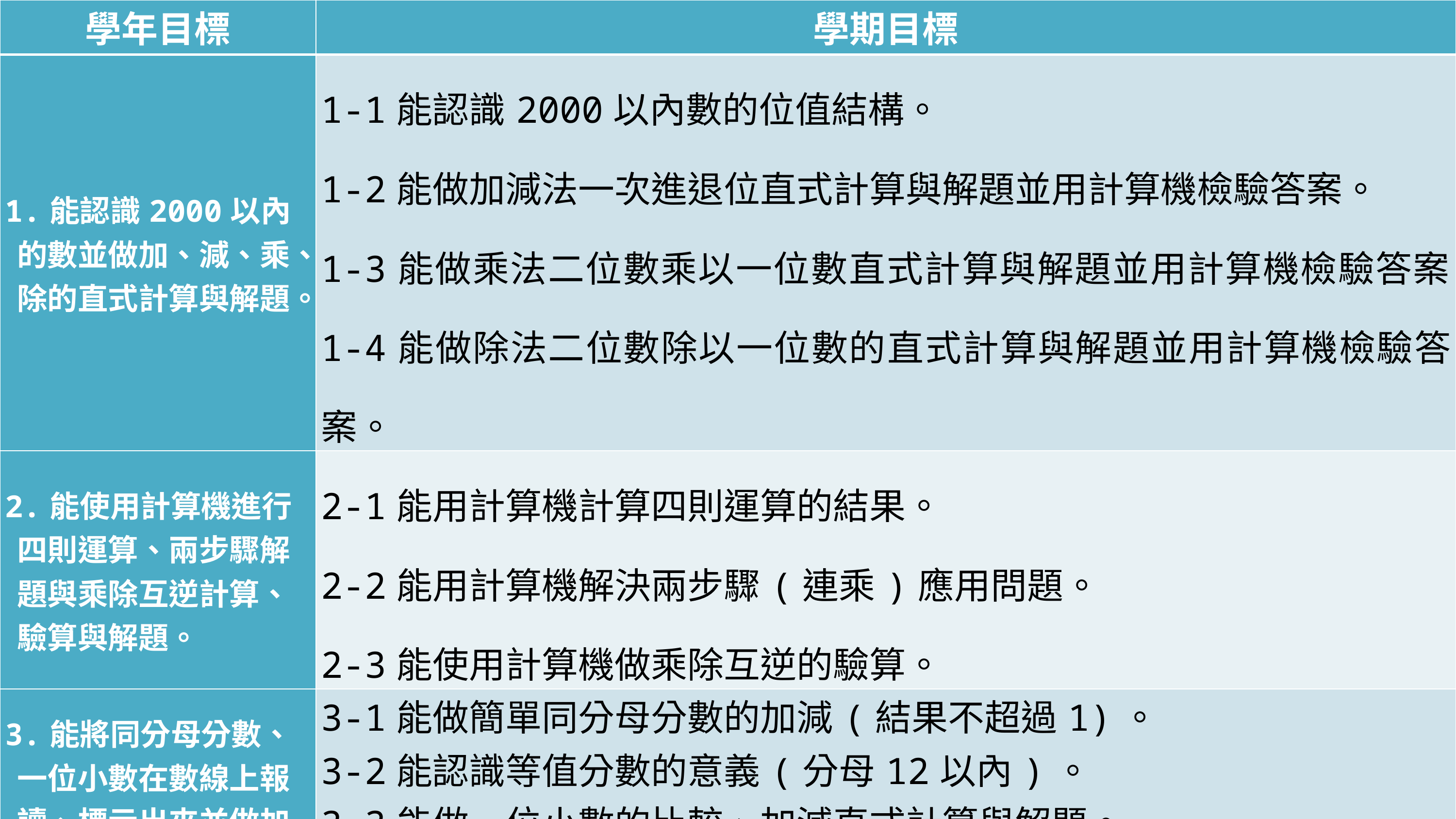

| 學年目標 | 學期目標 |
| --- | --- |
| 1.能認識2000以內的數並做加、減、乘、除的直式計算與解題。 | 1-1能認識2000以內數的位值結構。 1-2能做加減法一次進退位直式計算與解題並用計算機檢驗答案。 1-3能做乘法二位數乘以一位數直式計算與解題並用計算機檢驗答案。 1-4能做除法二位數除以一位數的直式計算與解題並用計算機檢驗答案。 |
| 2.能使用計算機進行四則運算、兩步驟解題與乘除互逆計算、驗算與解題。 | 2-1能用計算機計算四則運算的結果。 2-2能用計算機解決兩步驟(連乘)應用問題。 2-3能使用計算機做乘除互逆的驗算。 |
| 3.能將同分母分數、一位小數在數線上報讀、標示出來並做加減計算與解題。 | 3-1能做簡單同分母分數的加減(結果不超過1)。 3-2能認識等值分數的意義(分母12以內)。 3-3能做一位小數的比較、加減直式計算與解題。 3-4能報讀與標示數線上的整數、分數與小數。 |